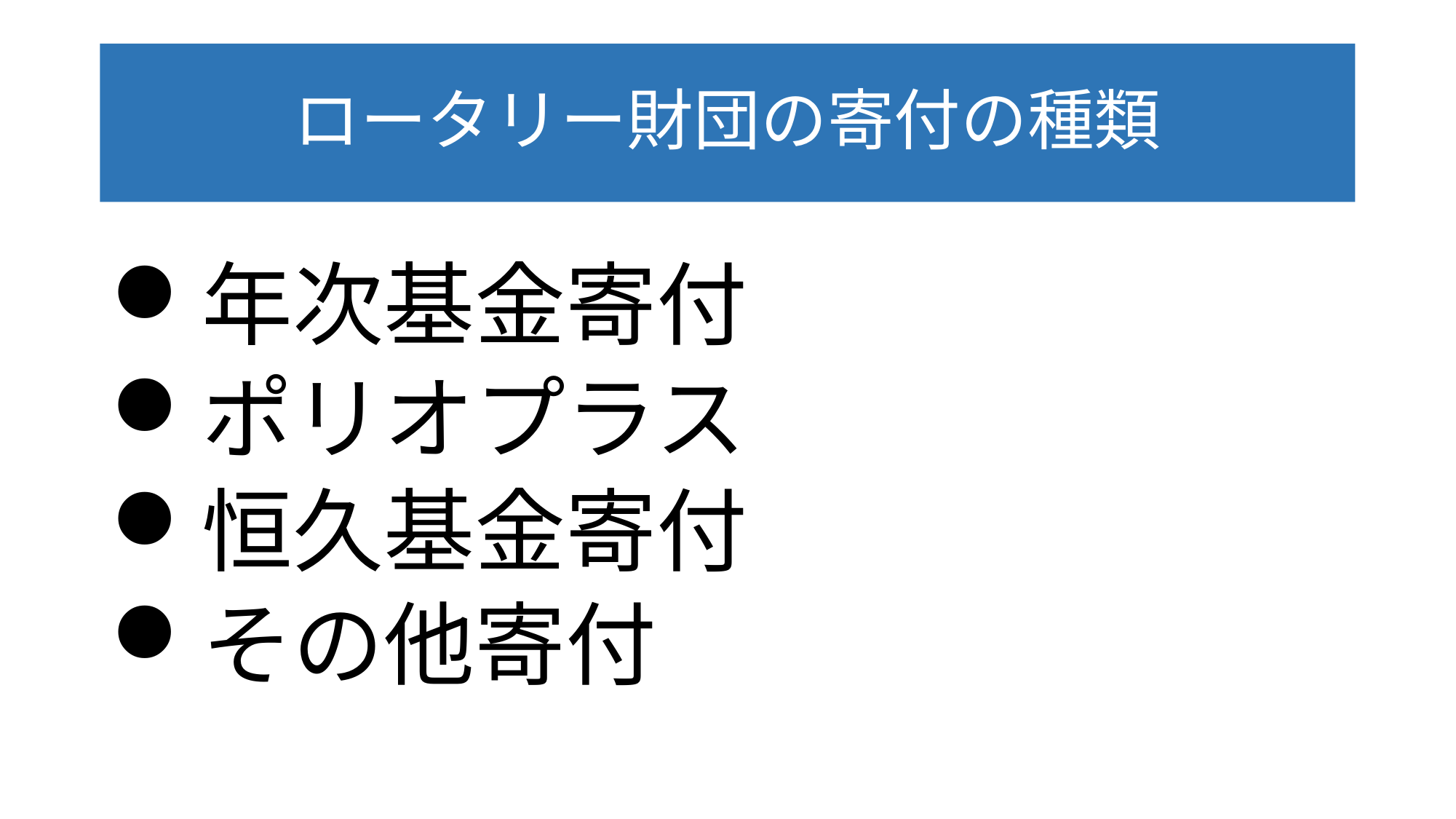

# ロータリー財団の寄付の種類
年次基金寄付
ポリオプラス
恒久基金寄付
その他寄付